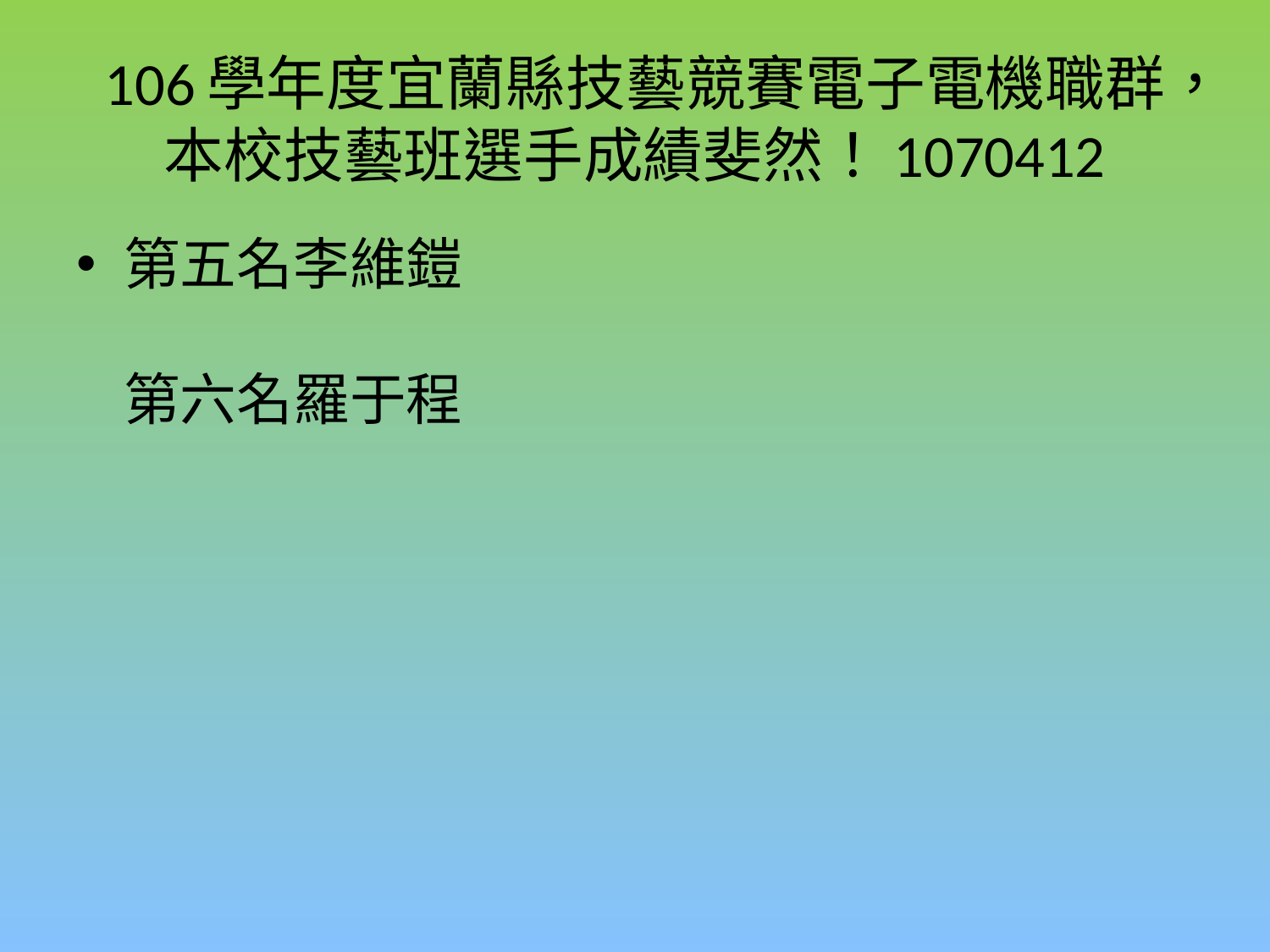

# 106學年度宜蘭縣技藝競賽電子電機職群，本校技藝班選手成績斐然！1070412
第五名李維鎧
第六名羅于程